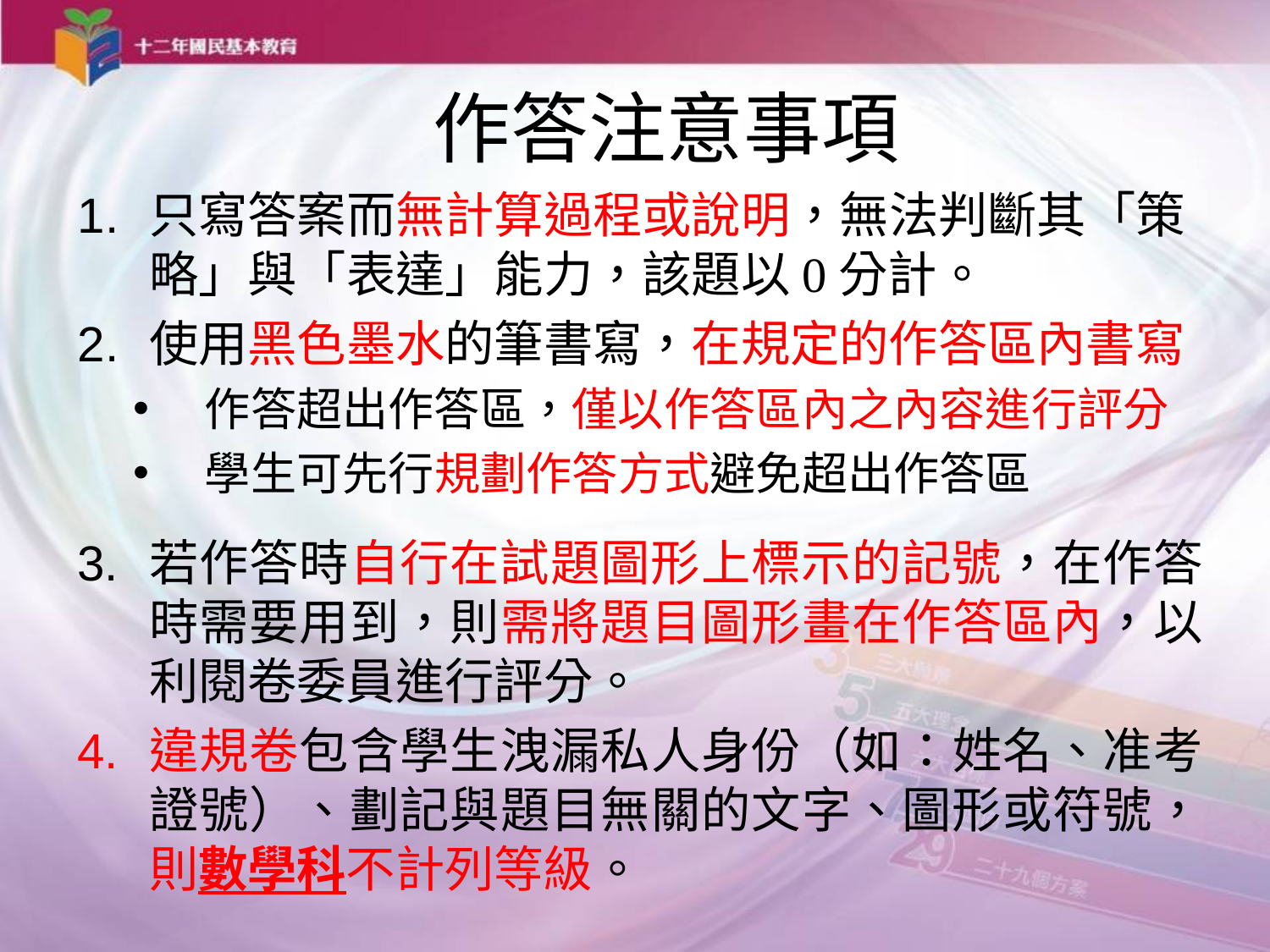

作答注意事項
只寫答案而無計算過程或說明，無法判斷其「策略」與「表達」能力，該題以0分計。
使用黑色墨水的筆書寫，在規定的作答區內書寫
作答超出作答區，僅以作答區內之內容進行評分
學生可先行規劃作答方式避免超出作答區
若作答時自行在試題圖形上標示的記號，在作答時需要用到，則需將題目圖形畫在作答區內，以利閱卷委員進行評分。
違規卷包含學生洩漏私人身份（如：姓名、准考證號）、劃記與題目無關的文字、圖形或符號，則數學科不計列等級。